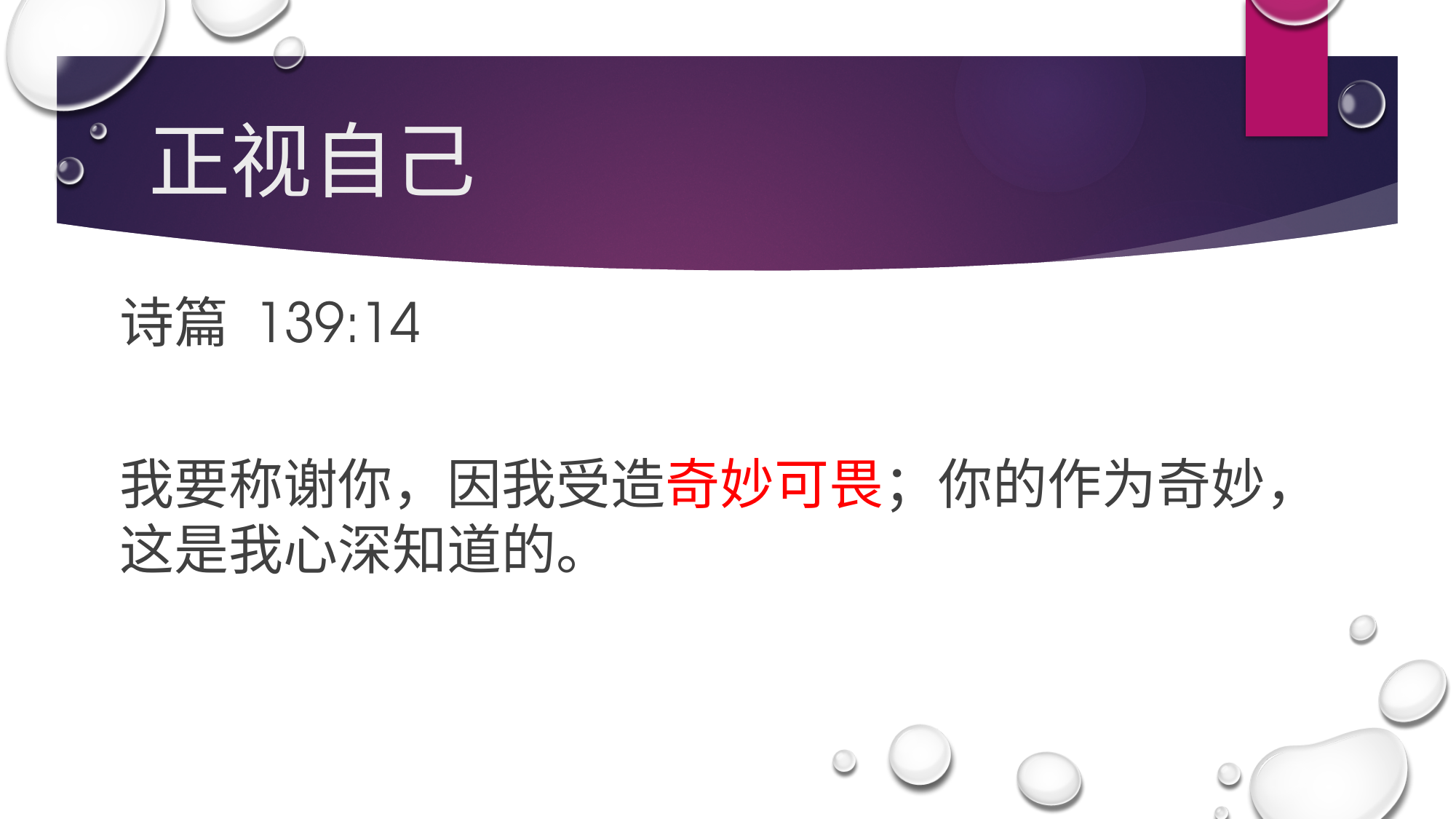

# 正视自己
诗篇 139:14

我要称谢你，因我受造奇妙可畏；你的作为奇妙，这是我心深知道的。